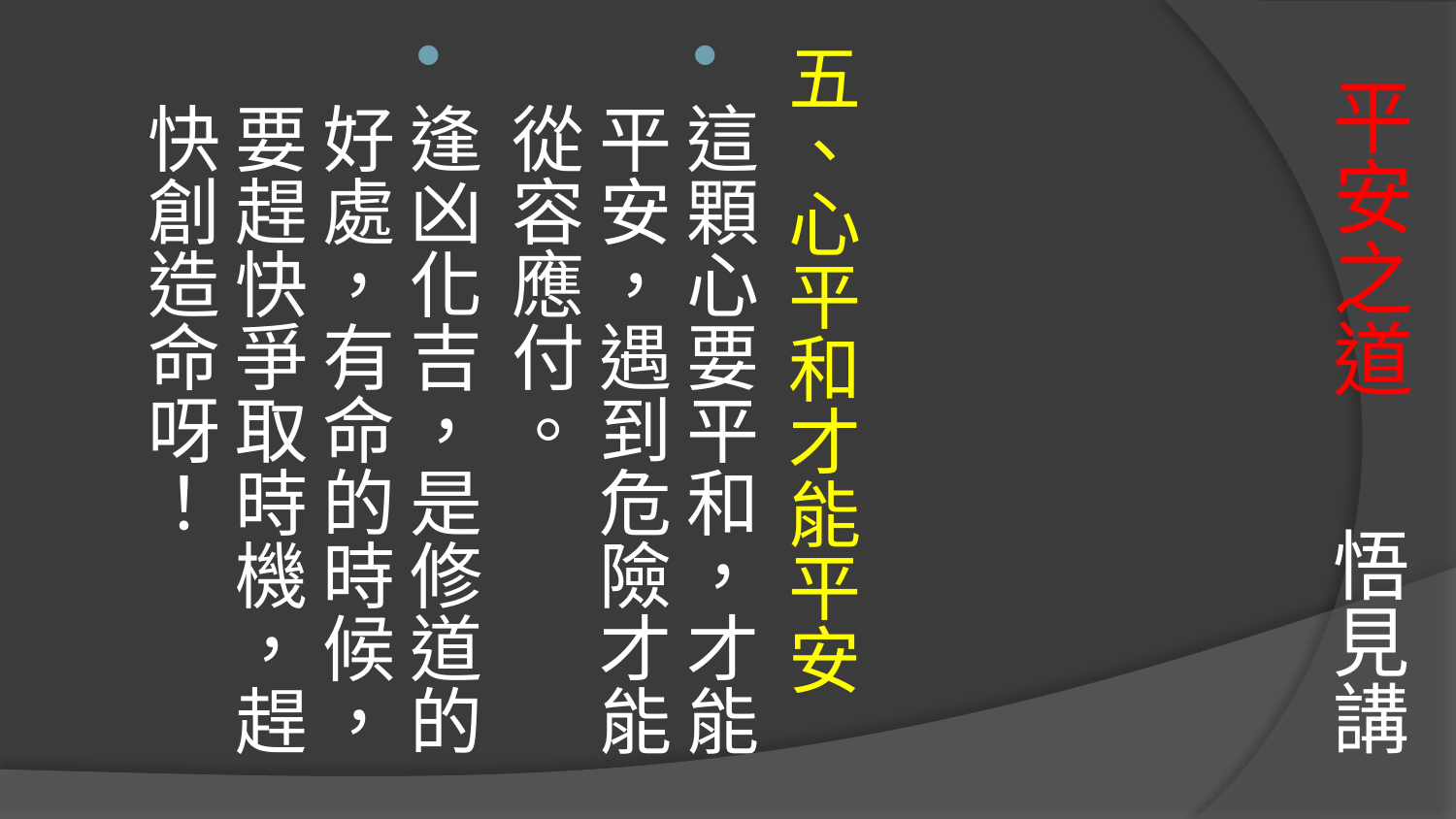

五、心平和才能平安
這顆心要平和，才能平安，遇到危險才能從容應付。
逢凶化吉，是修道的好處，有命的時候，要趕快爭取時機，趕快創造命呀！

# 平安之道       悟見講